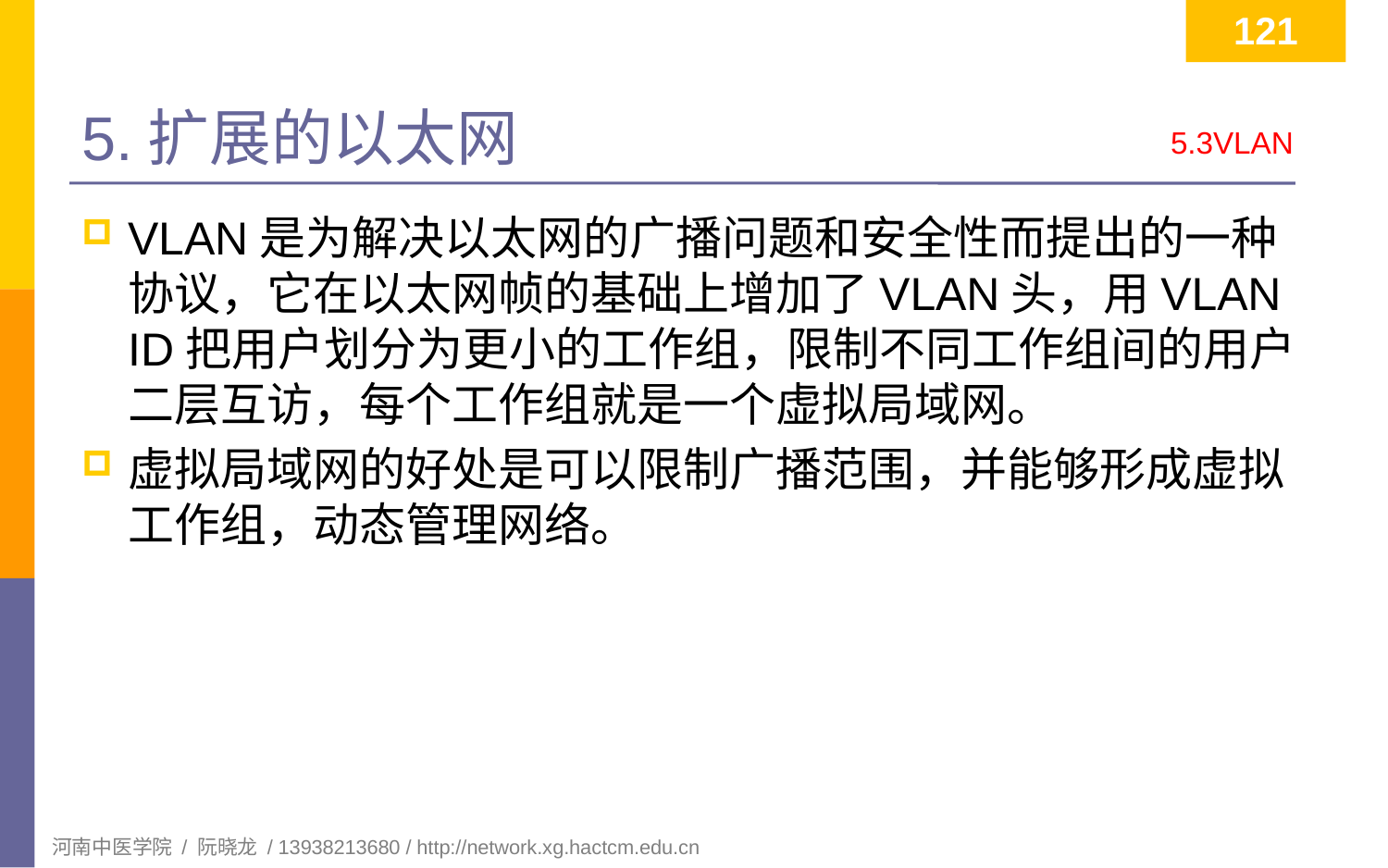

121
# 5.扩展的以太网
5.3VLAN
VLAN是为解决以太网的广播问题和安全性而提出的一种协议，它在以太网帧的基础上增加了VLAN头，用VLAN ID把用户划分为更小的工作组，限制不同工作组间的用户二层互访，每个工作组就是一个虚拟局域网。
虚拟局域网的好处是可以限制广播范围，并能够形成虚拟工作组，动态管理网络。